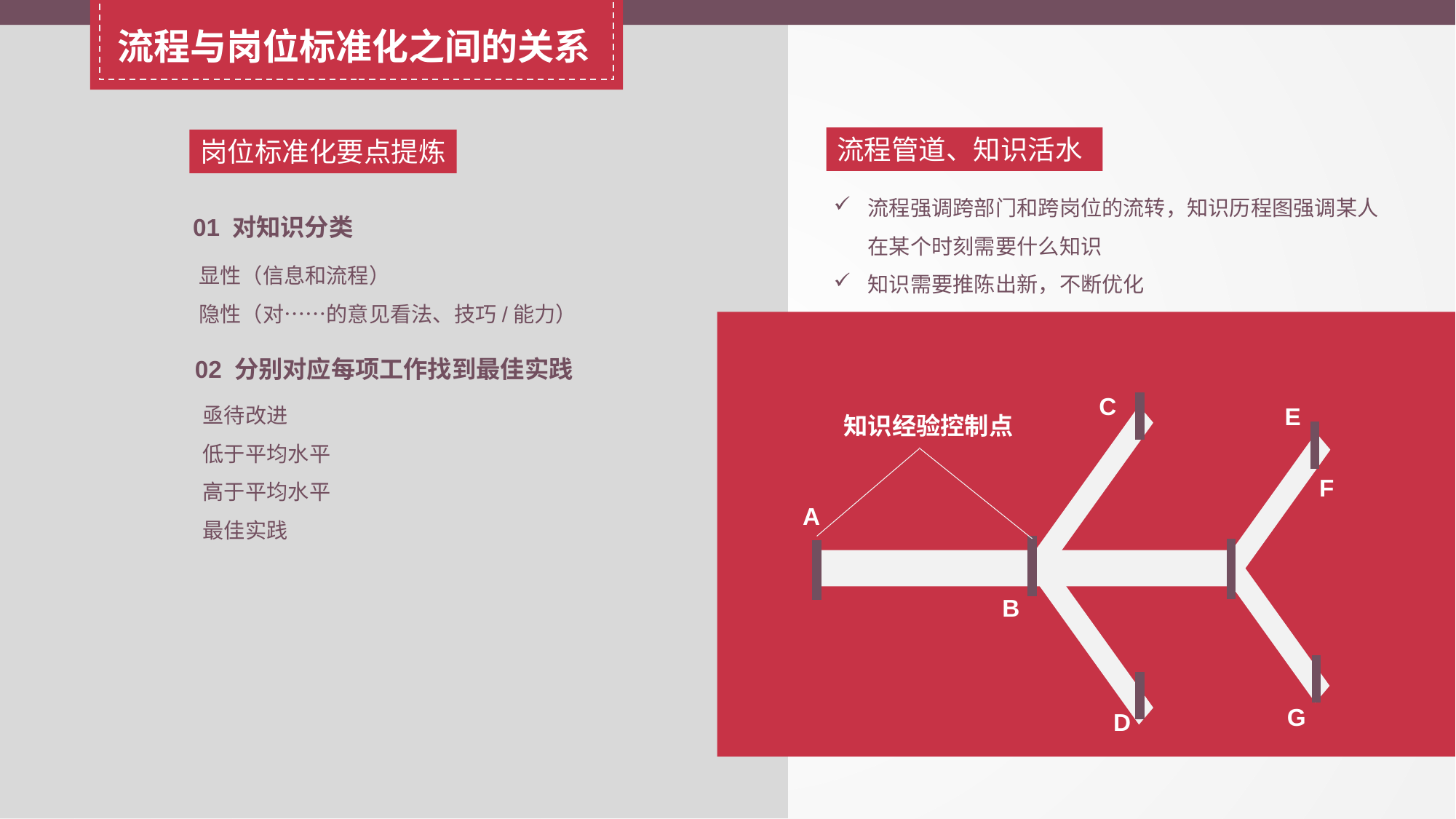

流程与岗位标准化之间的关系

流程管道、知识活水
岗位标准化要点提炼
流程强调跨部门和跨岗位的流转，知识历程图强调某人在某个时刻需要什么知识
知识需要推陈出新，不断优化
01 对知识分类
显性（信息和流程）
隐性（对……的意见看法、技巧/能力）

02 分别对应每项工作找到最佳实践
亟待改进
低于平均水平
高于平均水平
最佳实践
C
E
知识经验控制点
F

A

B

G
D